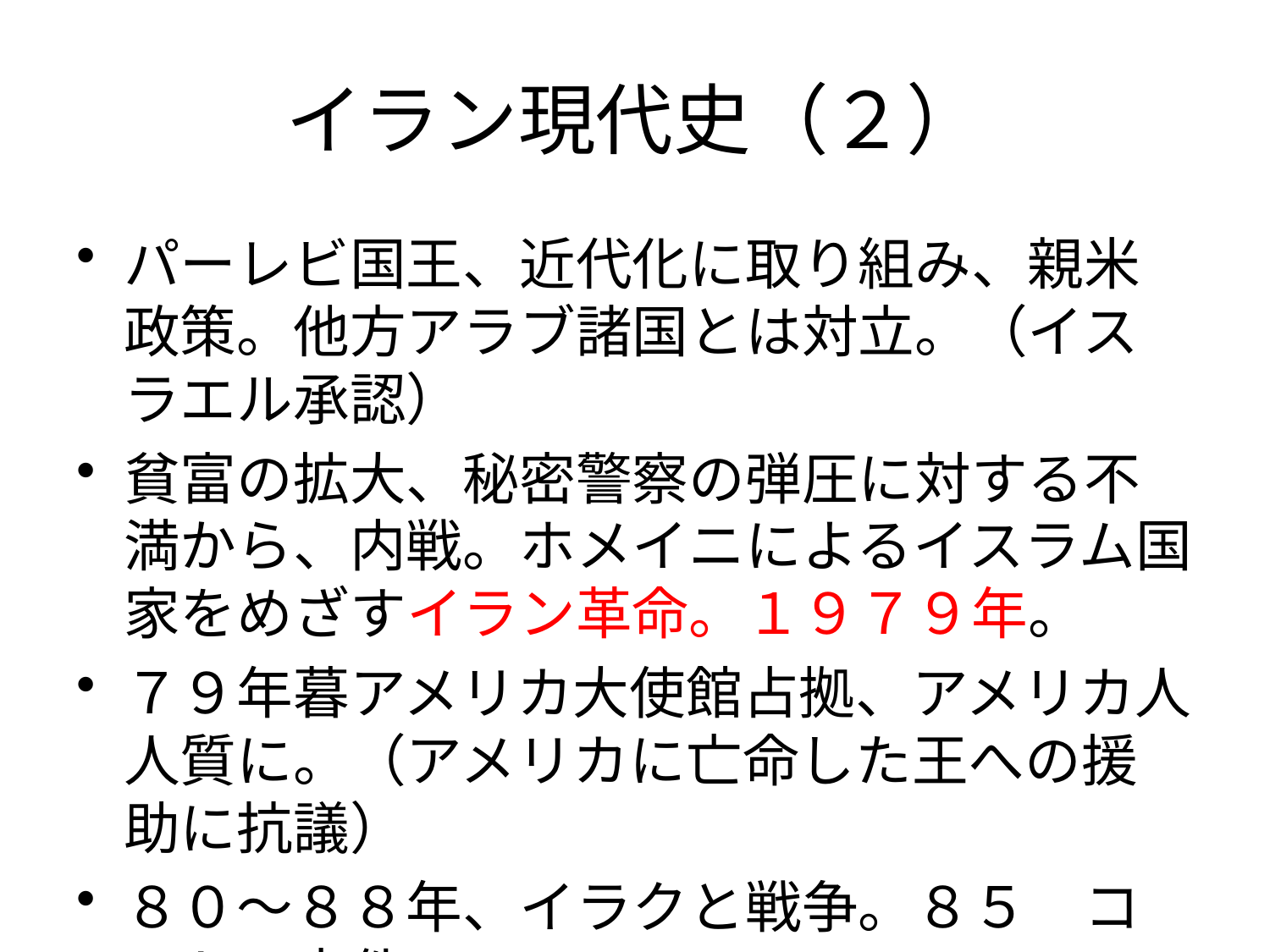

# イラン現代史（２）
パーレビ国王、近代化に取り組み、親米政策。他方アラブ諸国とは対立。（イスラエル承認）
貧富の拡大、秘密警察の弾圧に対する不満から、内戦。ホメイニによるイスラム国家をめざすイラン革命。１９７９年。
７９年暮アメリカ大使館占拠、アメリカ人人質に。（アメリカに亡命した王への援助に抗議）
８０～８８年、イラクと戦争。８５　コントラ事件